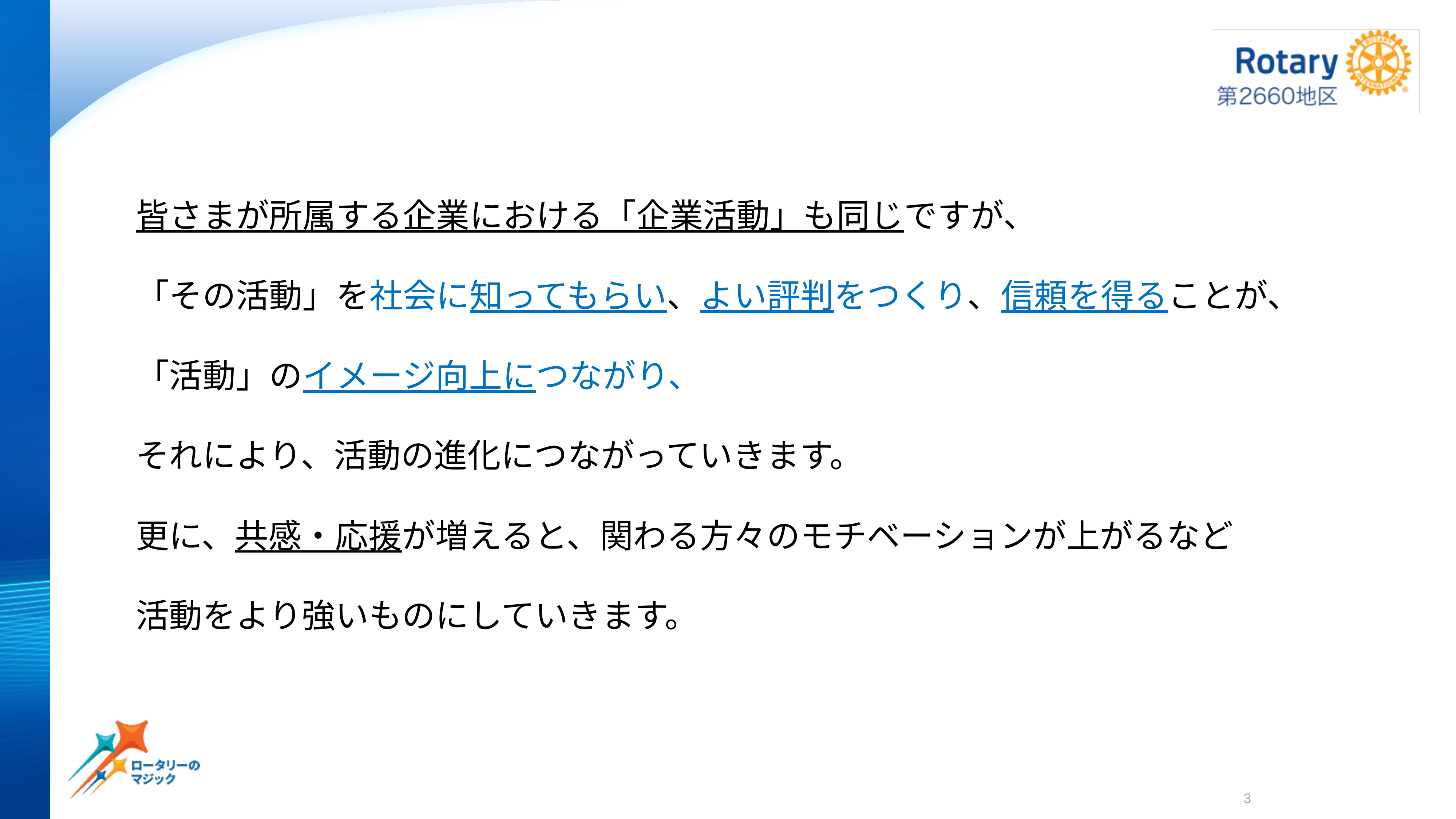

皆さまが所属する企業における「企業活動」も同じですが、

「その活動」を社会に知ってもらい、よい評判をつくり、信頼を得ることが、

「活動」のイメージ向上につながり、

それにより、活動の進化につながっていきます。

更に、共感・応援が増えると、関わる方々のモチベーションが上がるなど

活動をより強いものにしていきます。
3